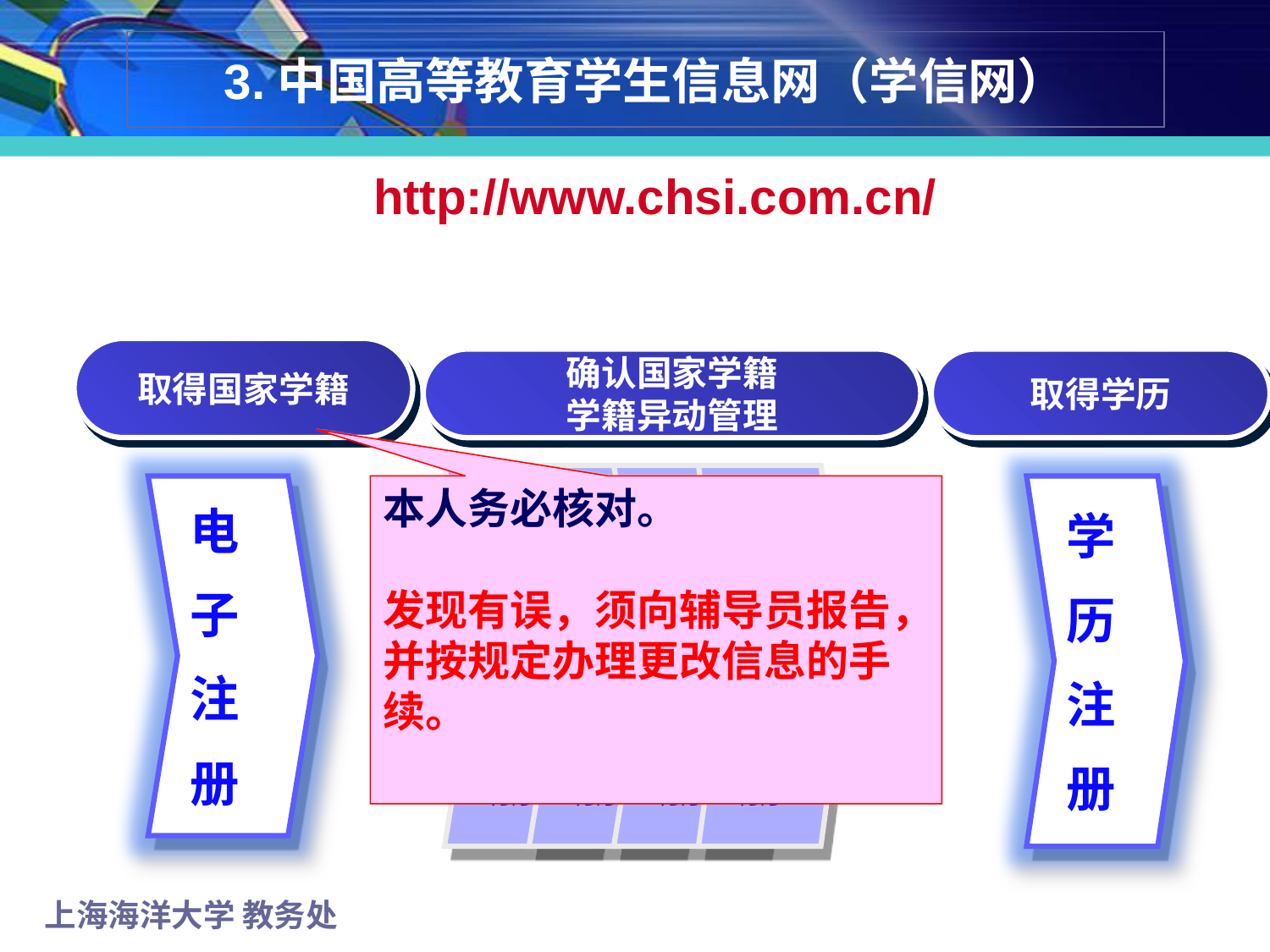

3.中国高等教育学生信息网（学信网）
       http://www.chsi.com.cn/
取得国家学籍
确认国家学籍
学籍异动管理
取得学历
学
年
注
册
学
年
注
册
学
年
注
册
学
年
注
册
电
子
注
册
学
历
注
册
本人务必核对。

发现有误，须向辅导员报告，并按规定办理更改信息的手续。

上海海洋大学 教务处